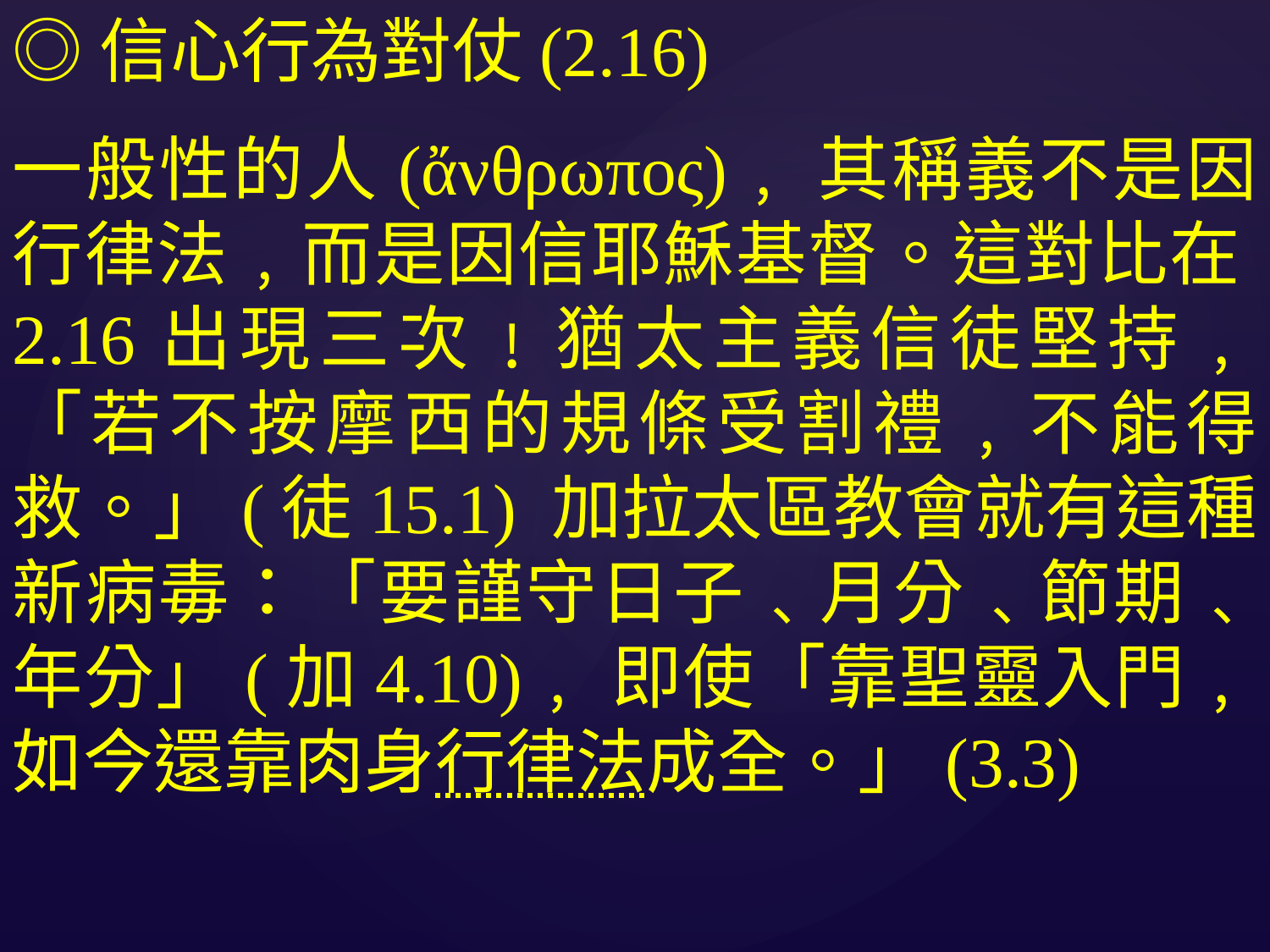

◎信心行為對仗(2.16)

一般性的人(ἄνθρωπος)﹐其稱義不是因行律法﹐而是因信耶穌基督。這對比在2.16出現三次﹗猶太主義信徒堅持﹐「若不按摩西的規條受割禮﹐不能得救。」(徒15.1) 加拉太區教會就有這種新病毒：「要謹守日子﹑月分﹑節期﹑年分」(加4.10)﹐即使「靠聖靈入門﹐如今還靠肉身行律法成全。」(3.3)